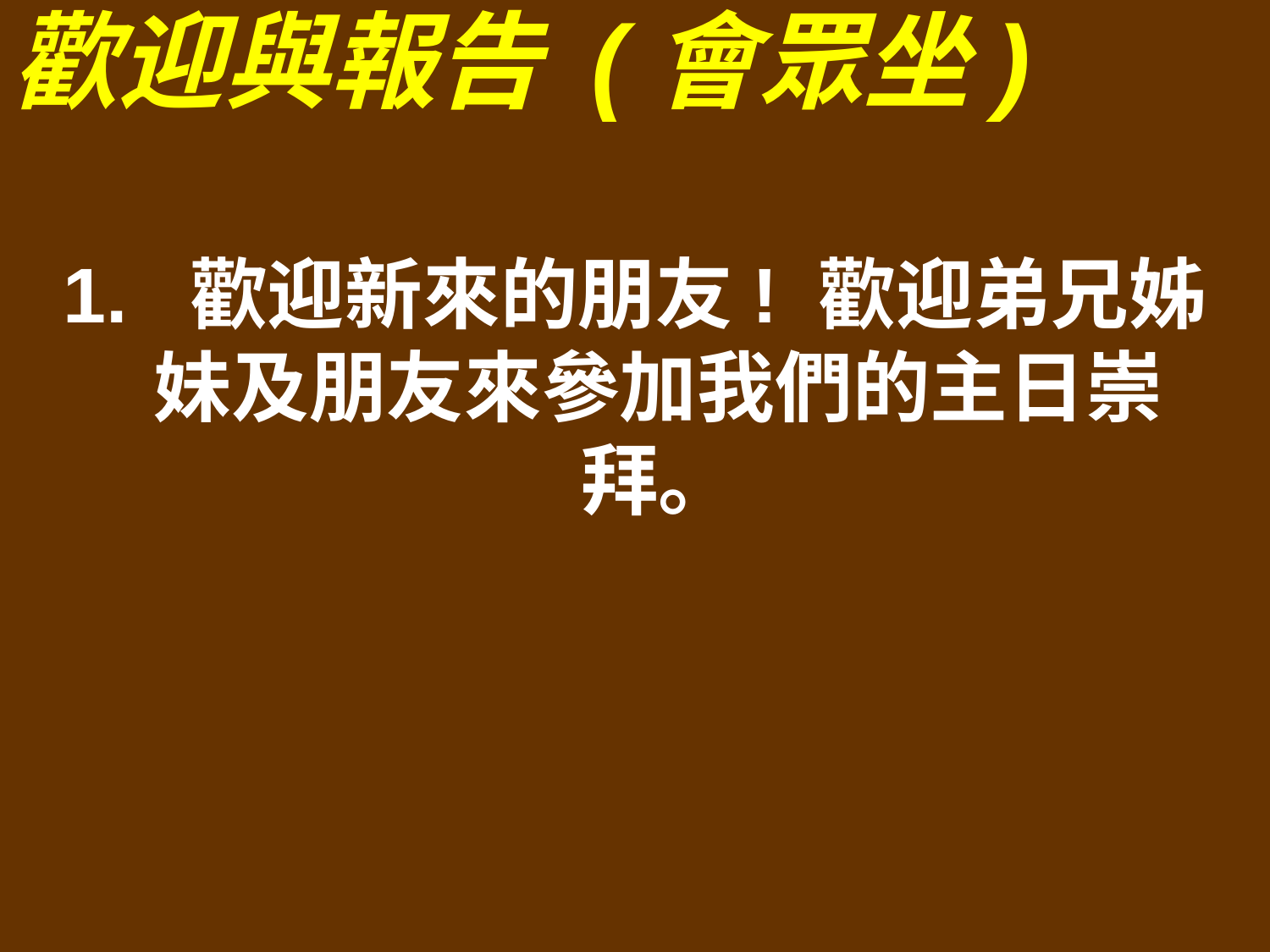

歡迎與報告 (會眾坐)

1.  歡迎新來的朋友! 歡迎弟兄姊妹及朋友來參加我們的主日崇拜。